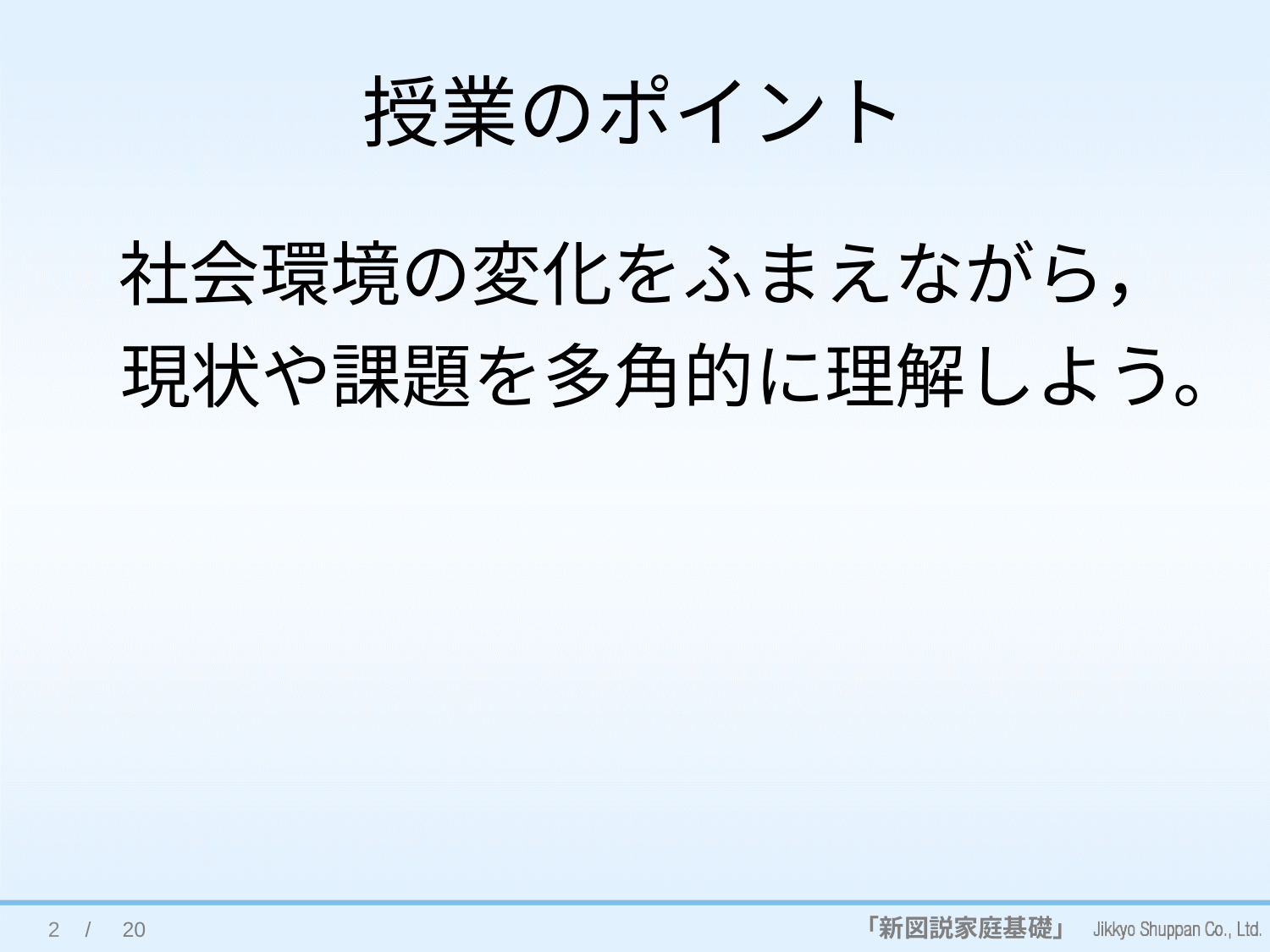

# 授業のポイント
社会環境の変化をふまえながら，
現状や課題を多角的に理解しよう。
2